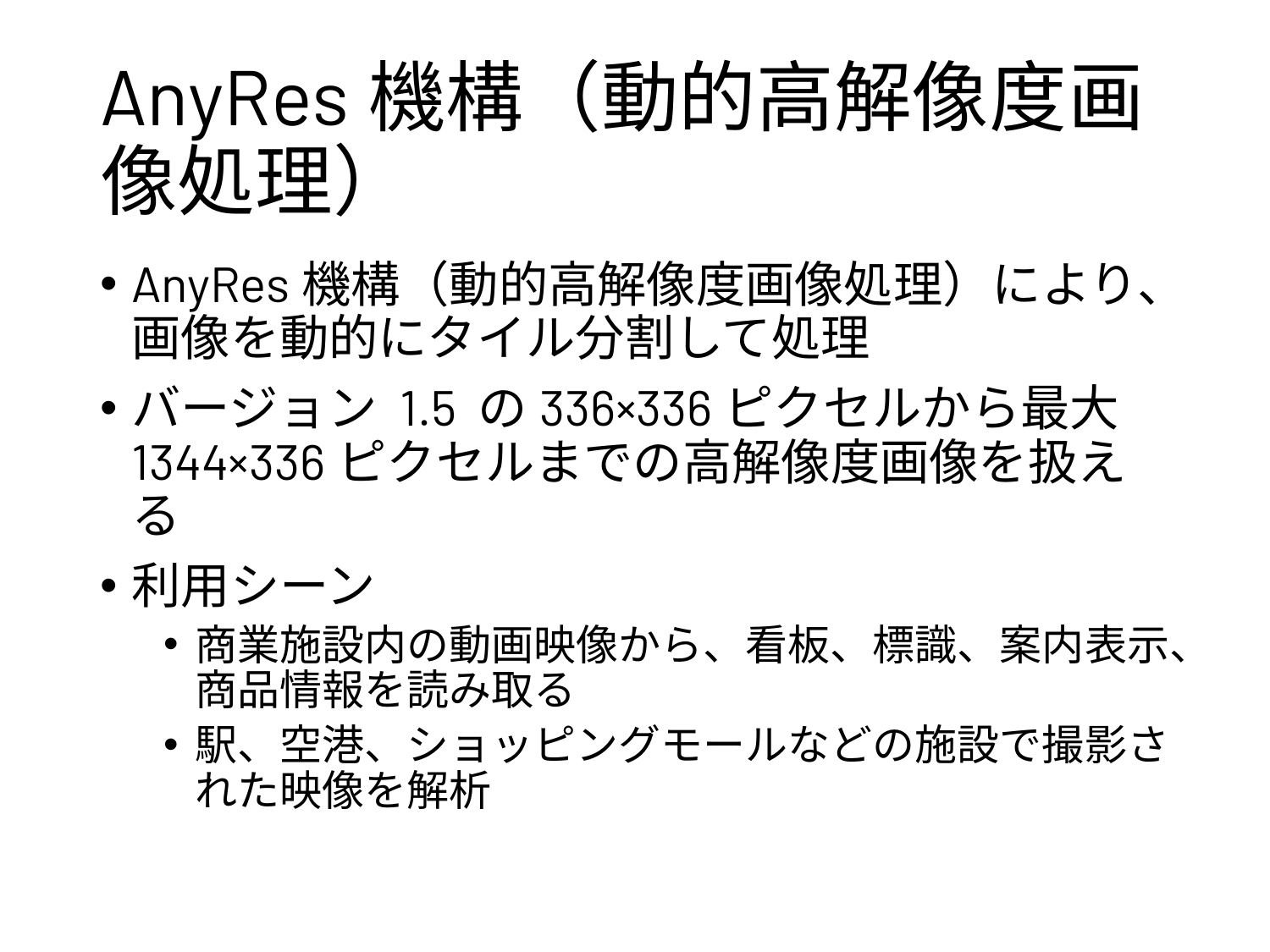

# AnyRes機構（動的高解像度画像処理）
AnyRes機構（動的高解像度画像処理）により、画像を動的にタイル分割して処理
バージョン 1.5 の336×336ピクセルから最大1344×336ピクセルまでの高解像度画像を扱える
利用シーン
商業施設内の動画映像から、看板、標識、案内表示、商品情報を読み取る
駅、空港、ショッピングモールなどの施設で撮影された映像を解析